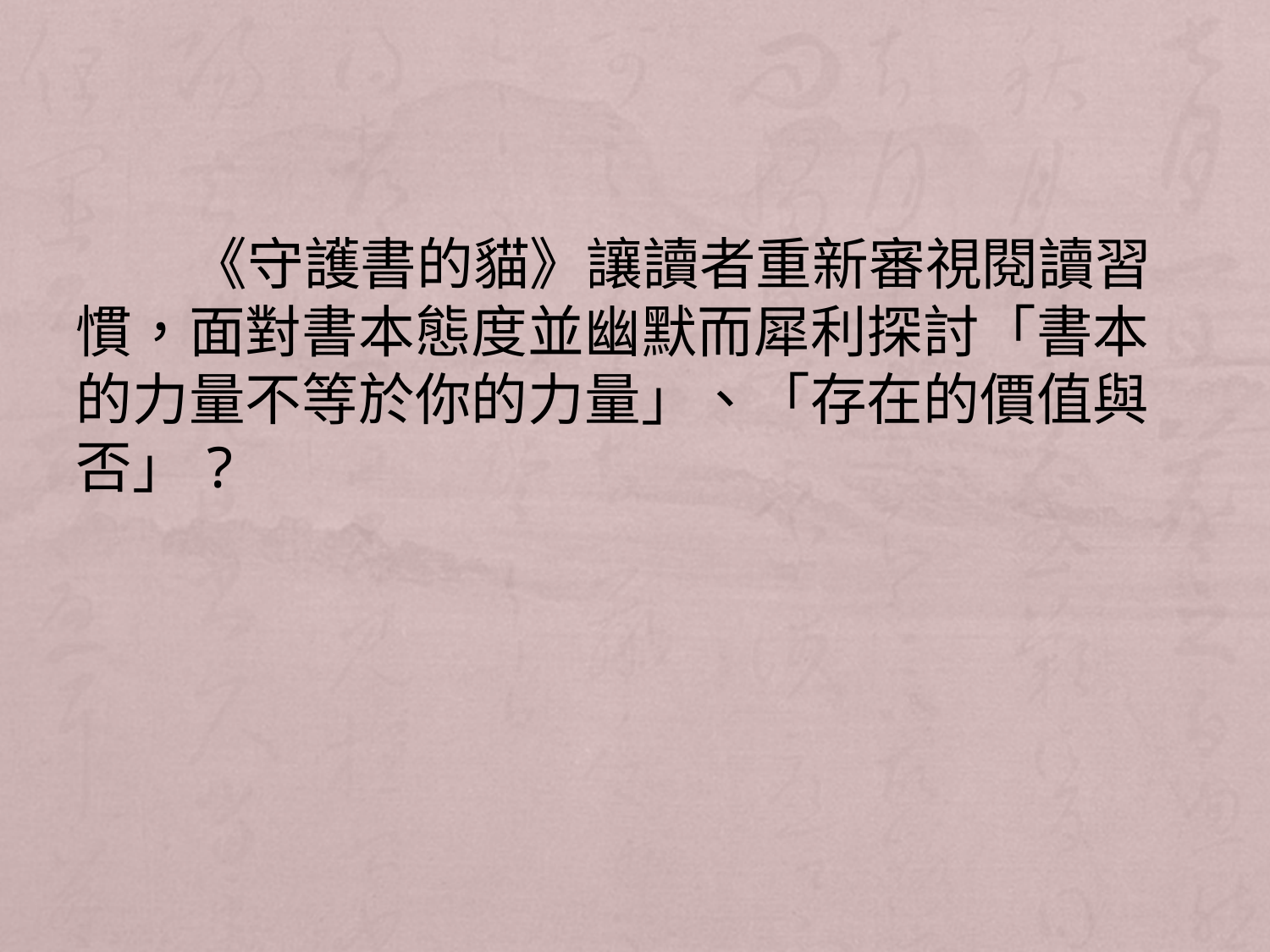

#
        《守護書的貓》讓讀者重新審視閱讀習慣，面對書本態度並幽默而犀利探討「書本的力量不等於你的力量」、「存在的價值與否」?